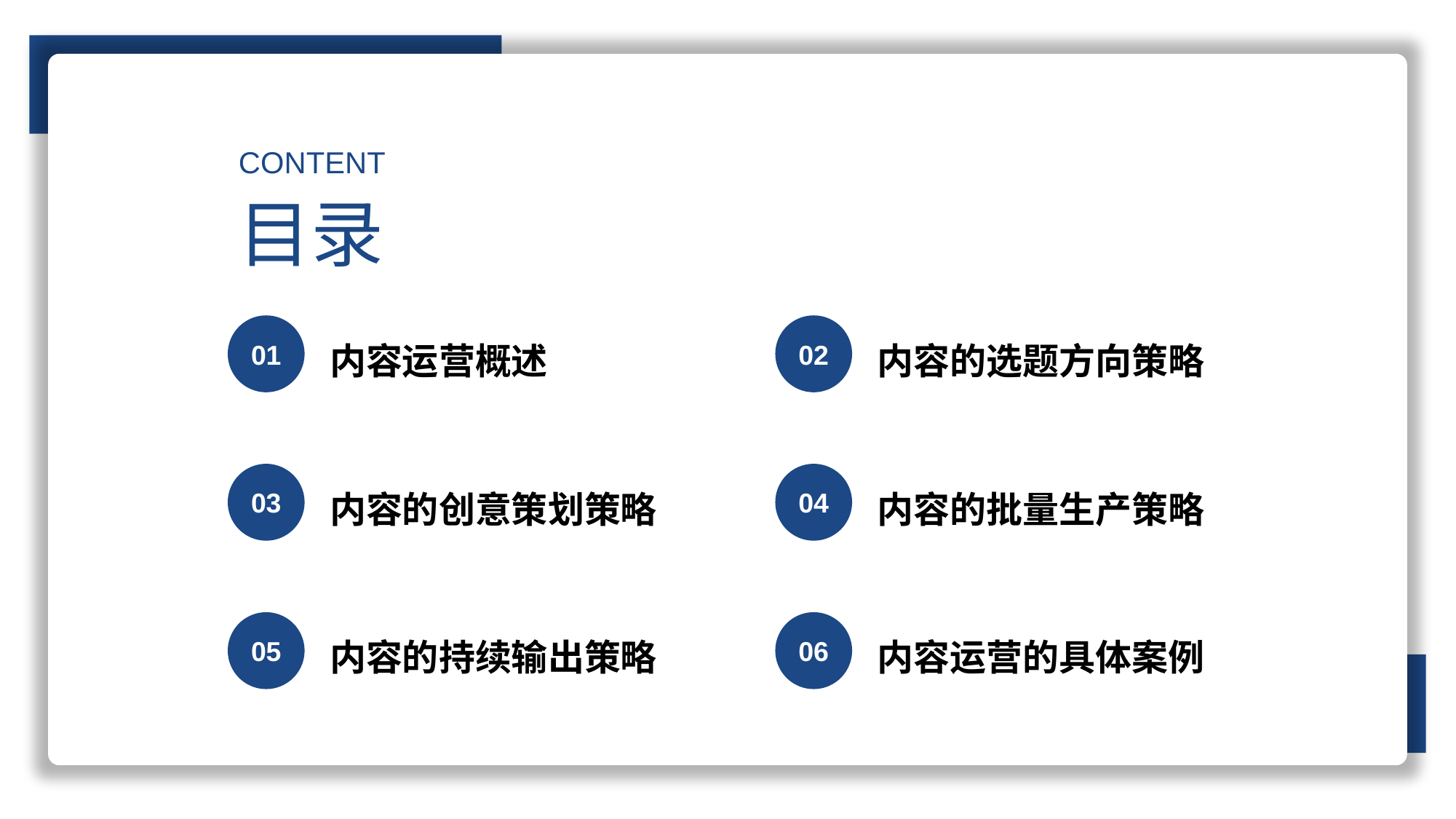

CONTENT
目录
01
02
内容运营概述
内容的选题方向策略
03
04
内容的创意策划策略
内容的批量生产策略
05
06
内容的持续输出策略
内容运营的具体案例